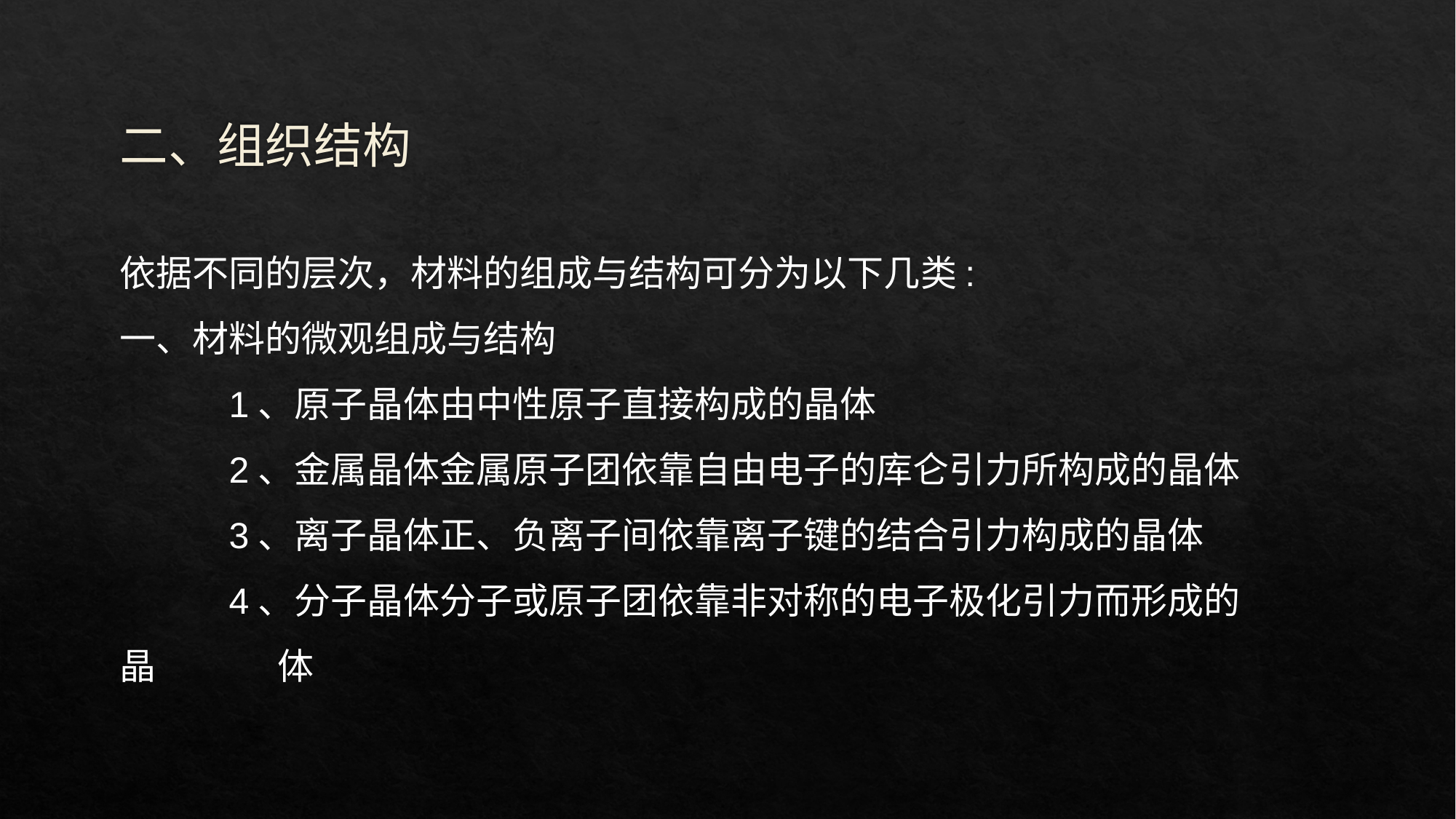

# 二、组织结构
依据不同的层次，材料的组成与结构可分为以下几类:
一、材料的微观组成与结构
	1、原子晶体由中性原子直接构成的晶体
	2、金属晶体金属原子团依靠自由电子的库仑引力所构成的晶体
	3、离子晶体正、负离子间依靠离子键的结合引力构成的晶体
	4、分子晶体分子或原子团依靠非对称的电子极化引力而形成的晶	      体